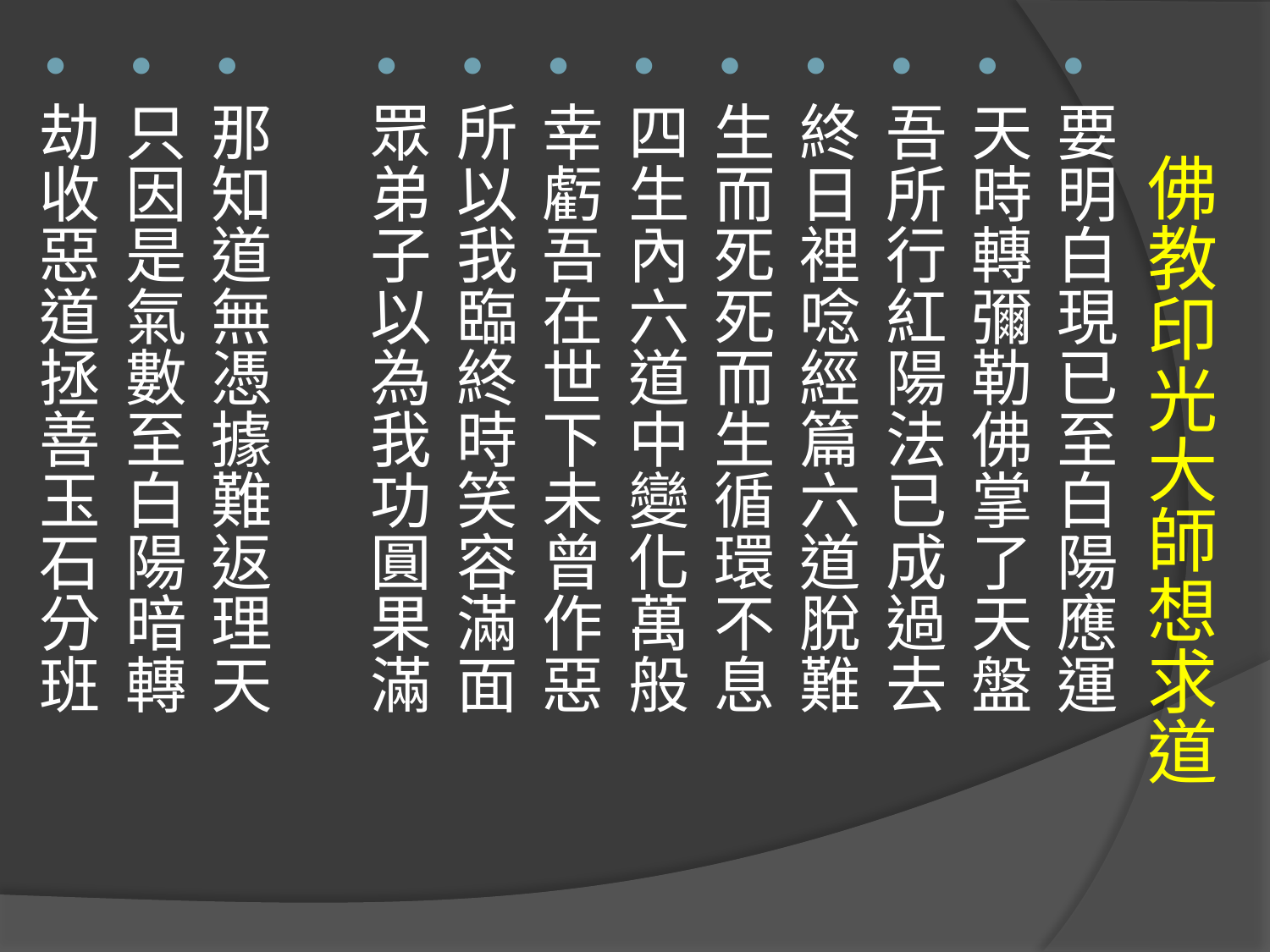

# 佛教印光大師想求道
要明白現已至白陽應運
天時轉彌勒佛掌了天盤
吾所行紅陽法已成過去
終日裡唸經篇六道脫難
生而死死而生循環不息
四生內六道中變化萬般
幸虧吾在世下未曾作惡
所以我臨終時笑容滿面
眾弟子以為我功圓果滿
那知道無憑據難返理天
只因是氣數至白陽暗轉
劫收惡道拯善玉石分班